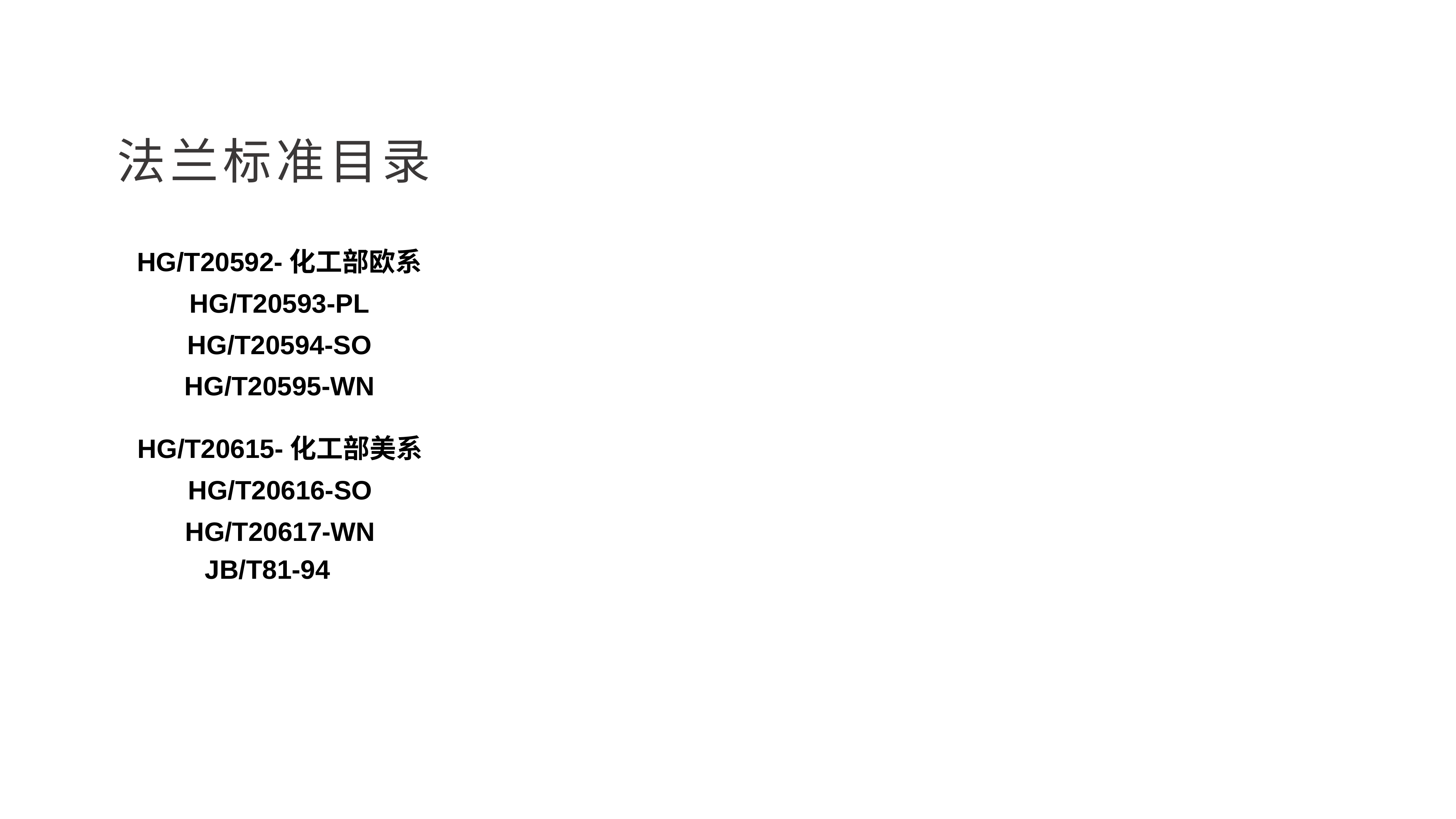

法兰标准目录

HG/T20592-化工部欧系
HG/T20593-PL
HG/T20594-SO
HG/T20595-WN

HG/T20615-化工部美系
HG/T20616-SO
HG/T20617-WN

JB/T81-94